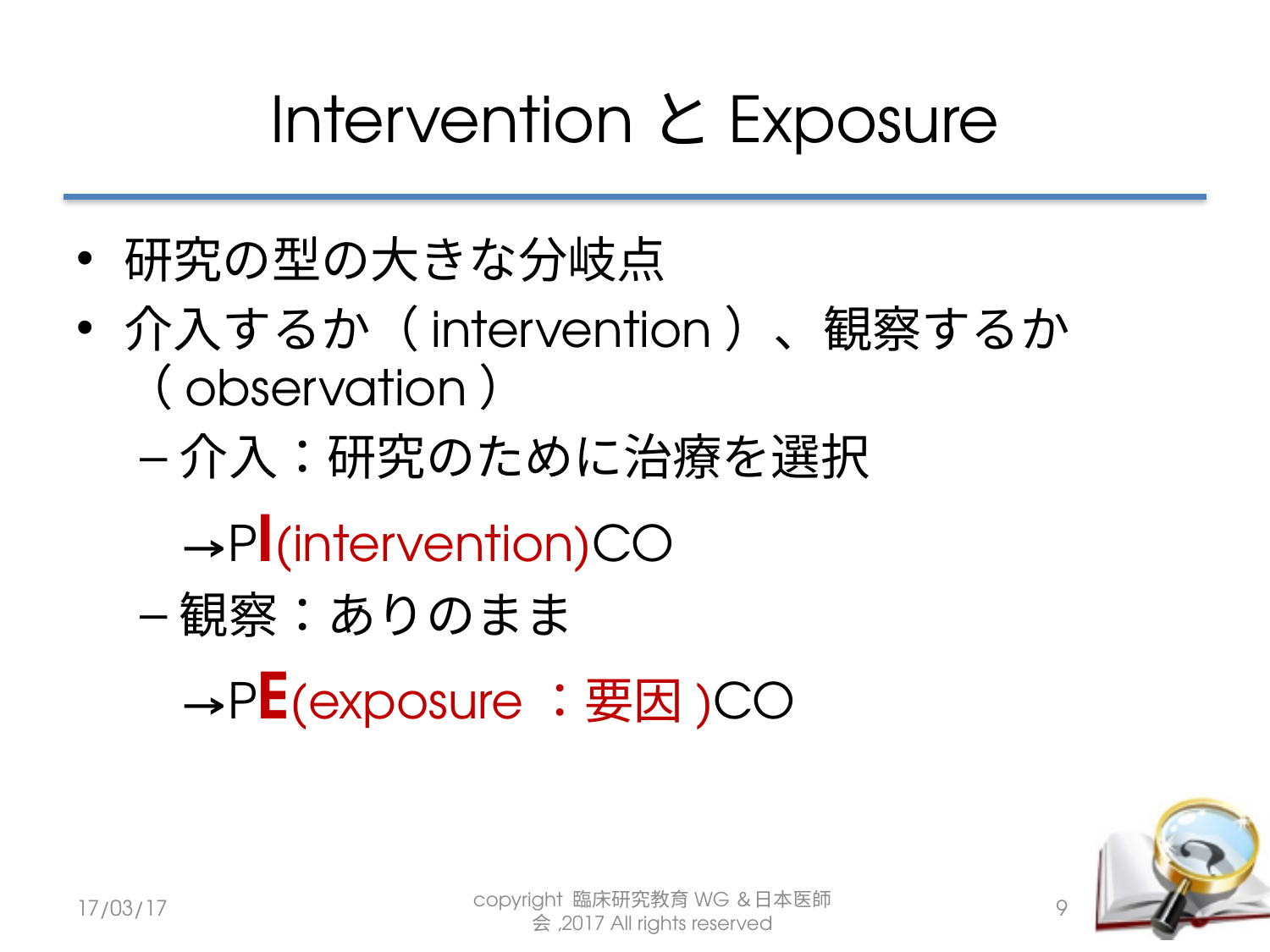

# InterventionとExposure
研究の型の大きな分岐点
介入するか（intervention）、観察するか（observation）
介入：研究のために治療を選択
   →PI(intervention)CO
観察：ありのまま
   →PE(exposure：要因)CO
17/03/17
copyright 臨床研究教育WG＆日本医師会,2017 All rights reserved
9